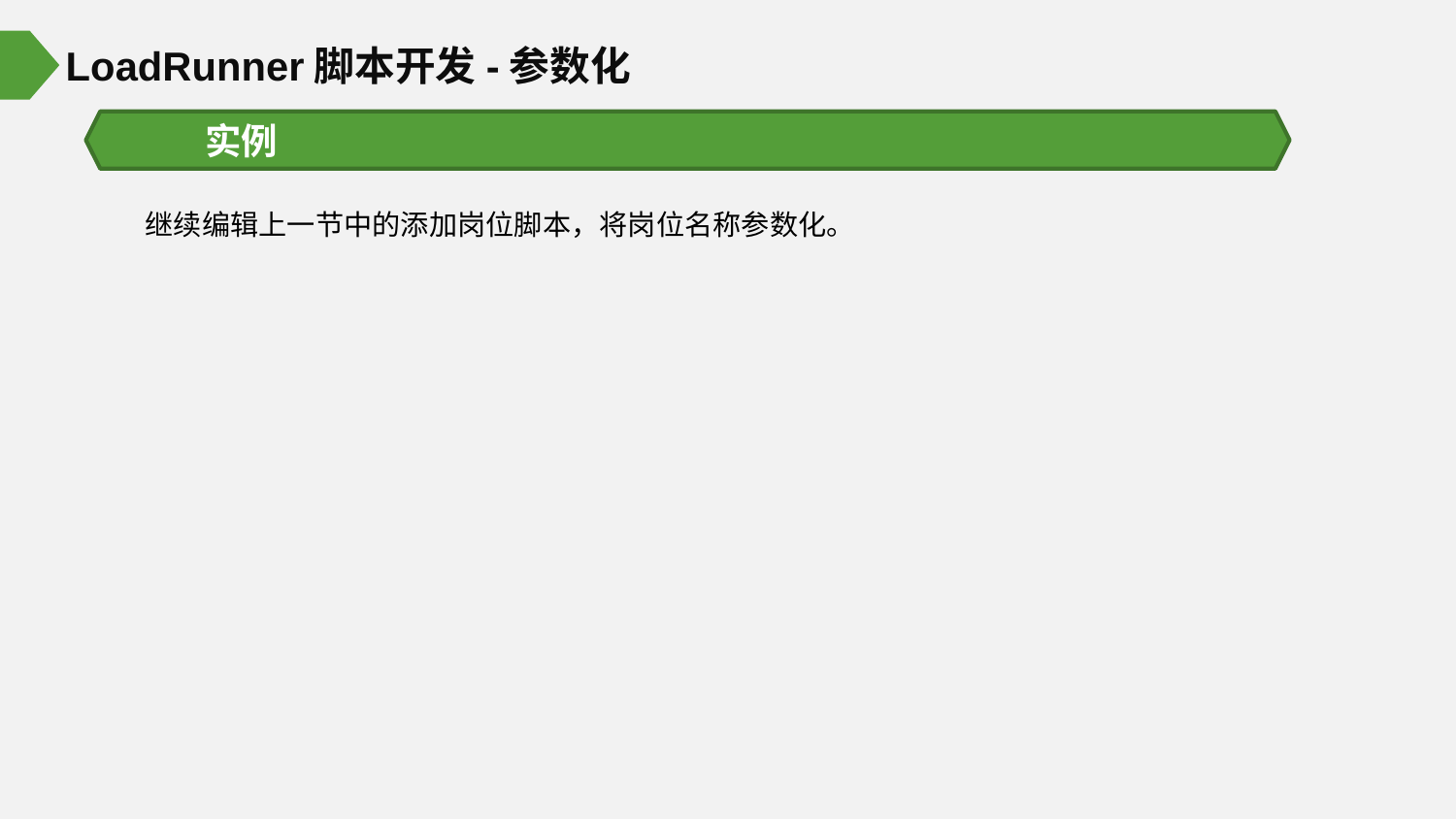

LoadRunner脚本开发-参数化
实例
继续编辑上一节中的添加岗位脚本，将岗位名称参数化。